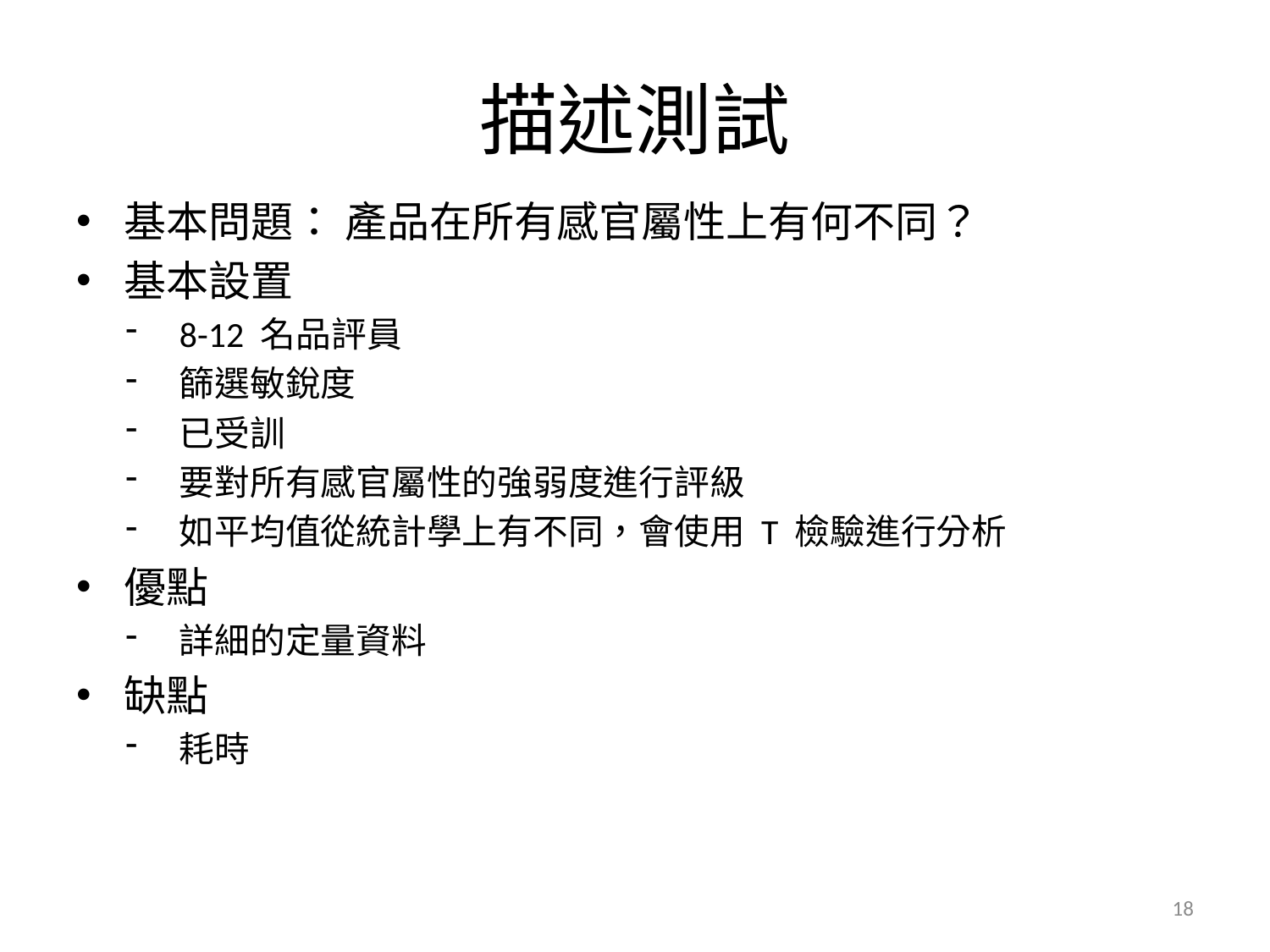

# 描述測試
基本問題： 產品在所有感官屬性上有何不同？
基本設置
8-12 名品評員
篩選敏銳度
已受訓
要對所有感官屬性的強弱度進行評級
如平均值從統計學上有不同，會使用 T 檢驗進行分析
優點
詳細的定量資料
缺點
耗時

18